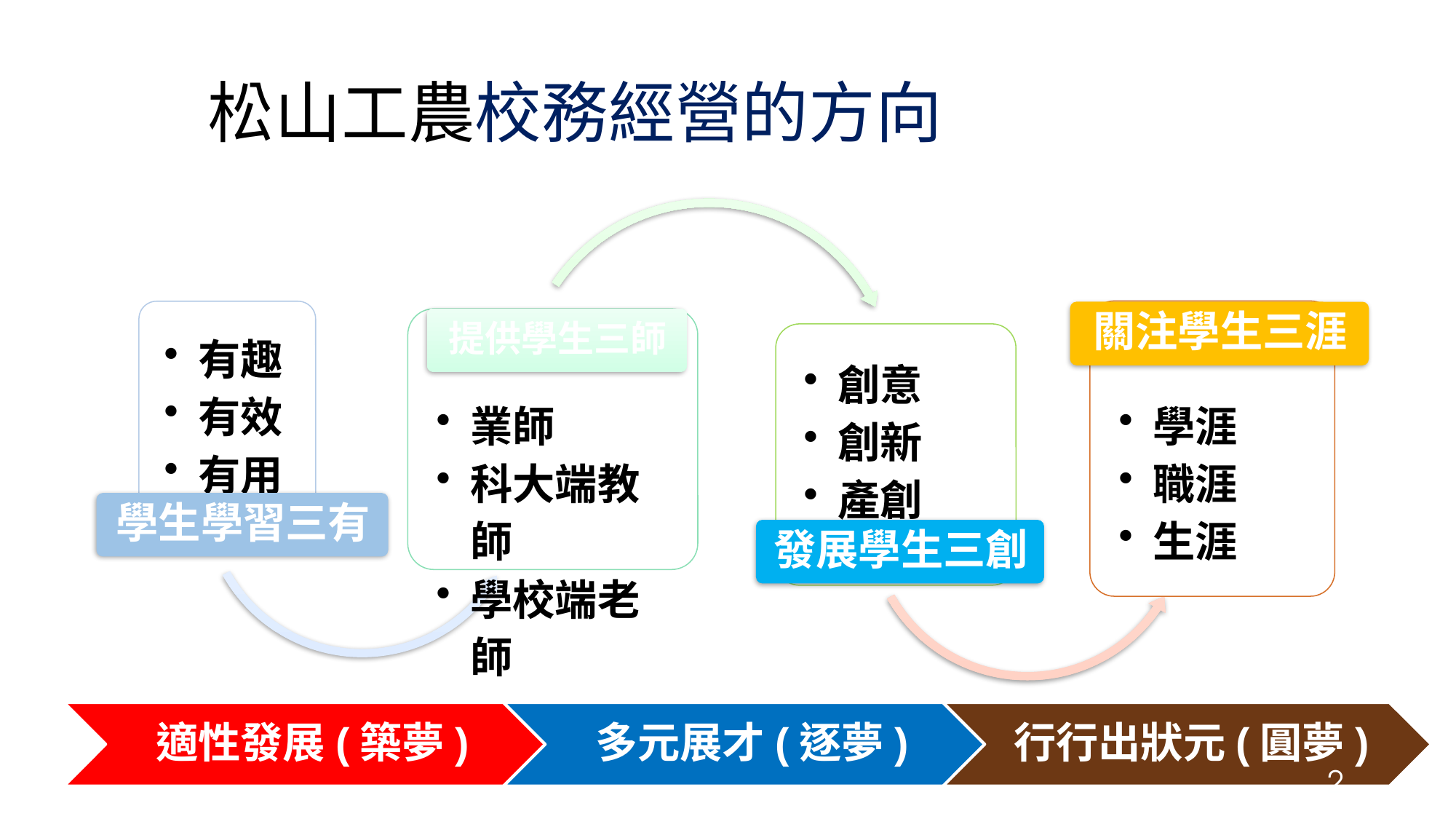

# 松山工農校務經營的方向
有趣
有效
有用
學生學習三有
業師
科大端教師
學校端老師
提供學生三師
創意
創新
產創
發展學生三創
學涯
職涯
生涯
關注學生三涯
適性發展(築夢)
多元展才(逐夢)
行行出狀元(圓夢)
2